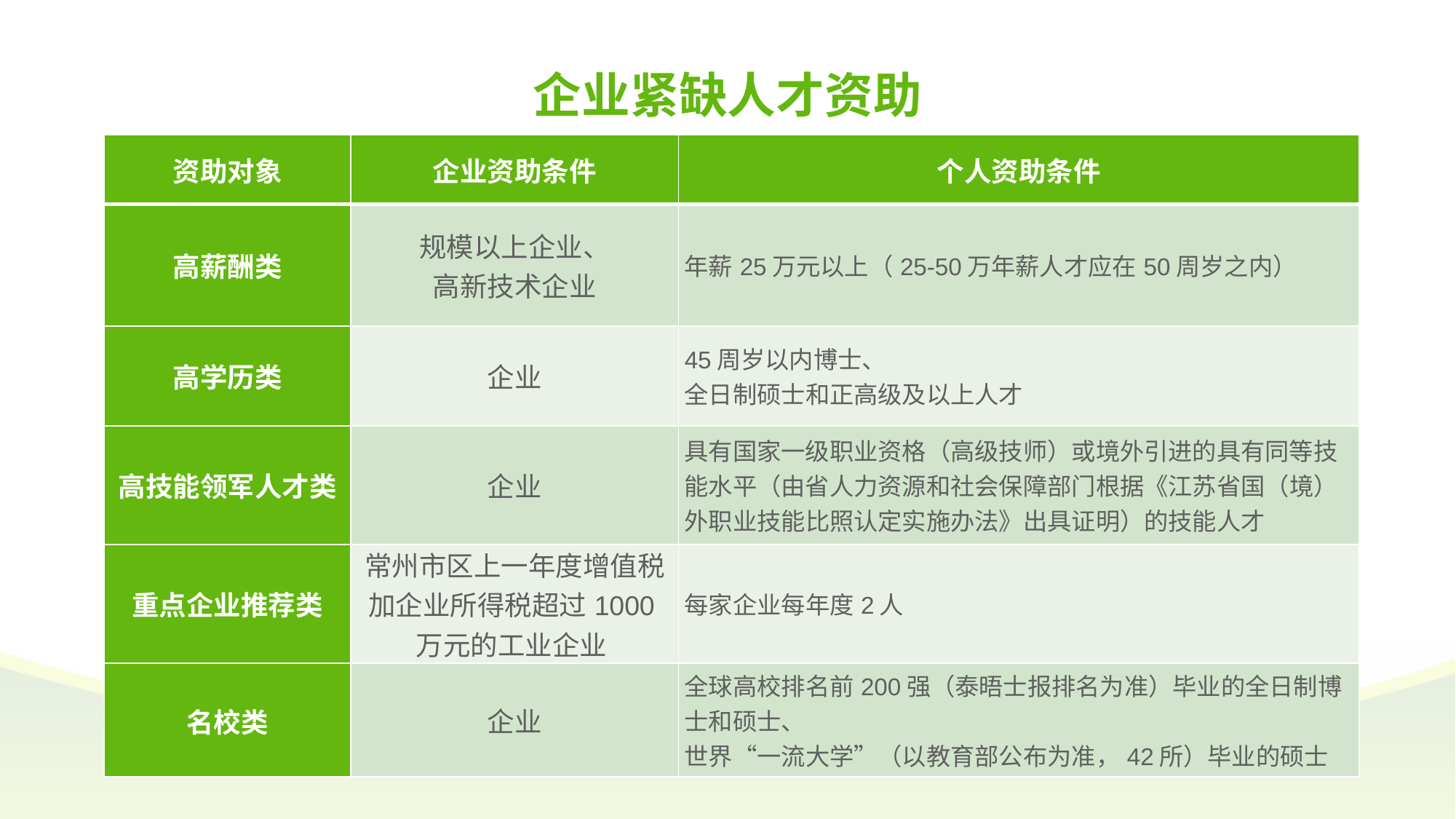

企业紧缺人才资助
| 资助对象 | 企业资助条件 | 个人资助条件 |
| --- | --- | --- |
| 高薪酬类 | 规模以上企业、 高新技术企业 | 年薪25万元以上（25-50万年薪人才应在50周岁之内） |
| 高学历类 | 企业 | 45周岁以内博士、 全日制硕士和正高级及以上人才 |
| 高技能领军人才类 | 企业 | 具有国家一级职业资格（高级技师）或境外引进的具有同等技能水平（由省人力资源和社会保障部门根据《江苏省国（境）外职业技能比照认定实施办法》出具证明）的技能人才 |
| 重点企业推荐类 | 常州市区上一年度增值税加企业所得税超过1000万元的工业企业 | 每家企业每年度2人 |
| 名校类 | 企业 | 全球高校排名前200强（泰晤士报排名为准）毕业的全日制博士和硕士、 世界“一流大学”（以教育部公布为准，42所）毕业的硕士 |
Lorem ipsum dolor sit amet, consectetur adipisicing elit, sed do eiusmod tempor incididunt ut labore et dolore magna aliqua. Ut enim ad minim veniam, quis nostrud exercitation ullamco laboris nisi ut aliquip ex ea commodo consequat.